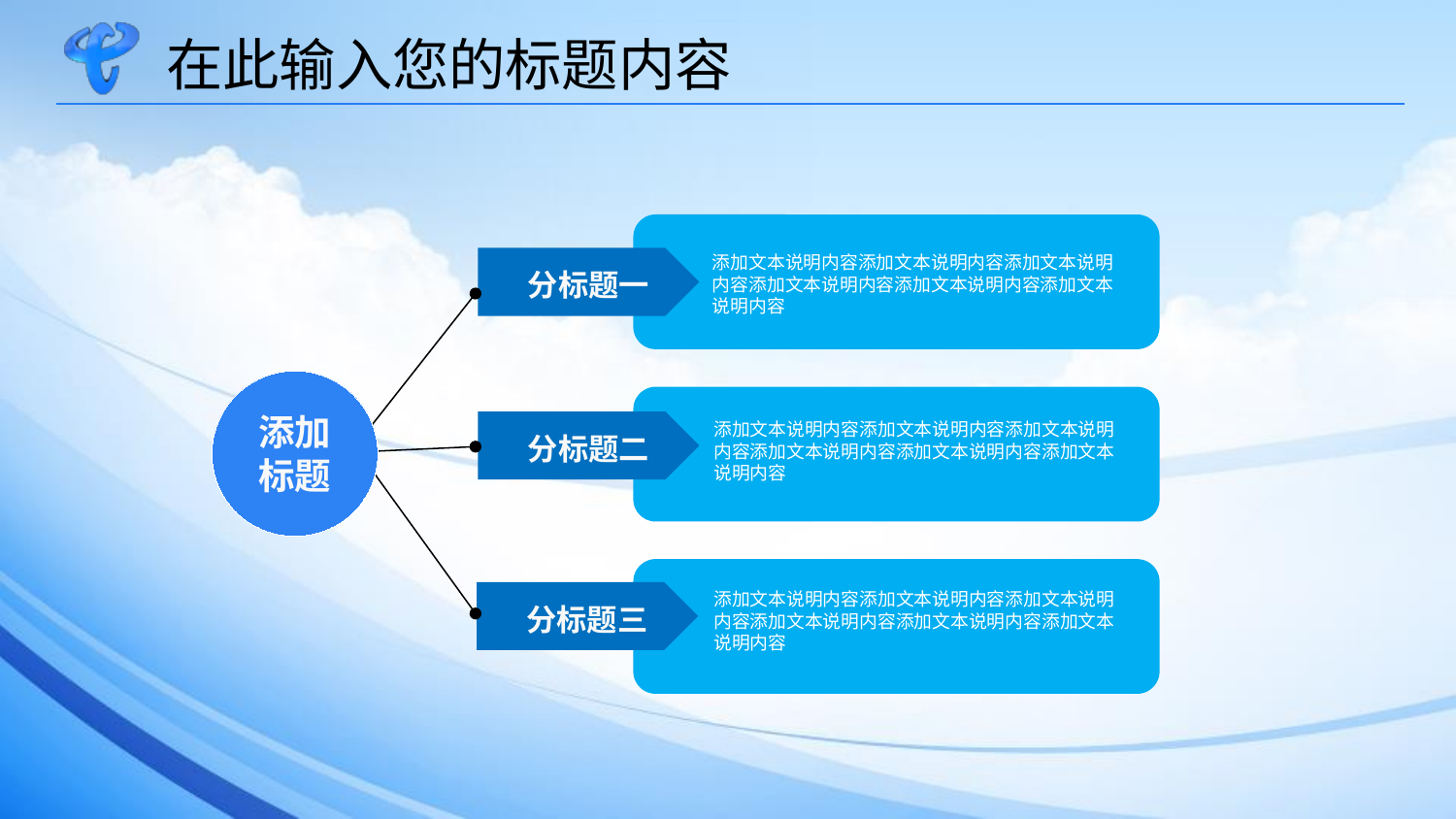

在此输入您的标题内容

添加文本说明内容添加文本说明内容添加文本说明内容添加文本说明内容添加文本说明内容添加文本说明内容

 分标题一

添加
标题

添加文本说明内容添加文本说明内容添加文本说明内容添加文本说明内容添加文本说明内容添加文本说明内容
 分标题二

添加文本说明内容添加文本说明内容添加文本说明内容添加文本说明内容添加文本说明内容添加文本说明内容
 分标题三